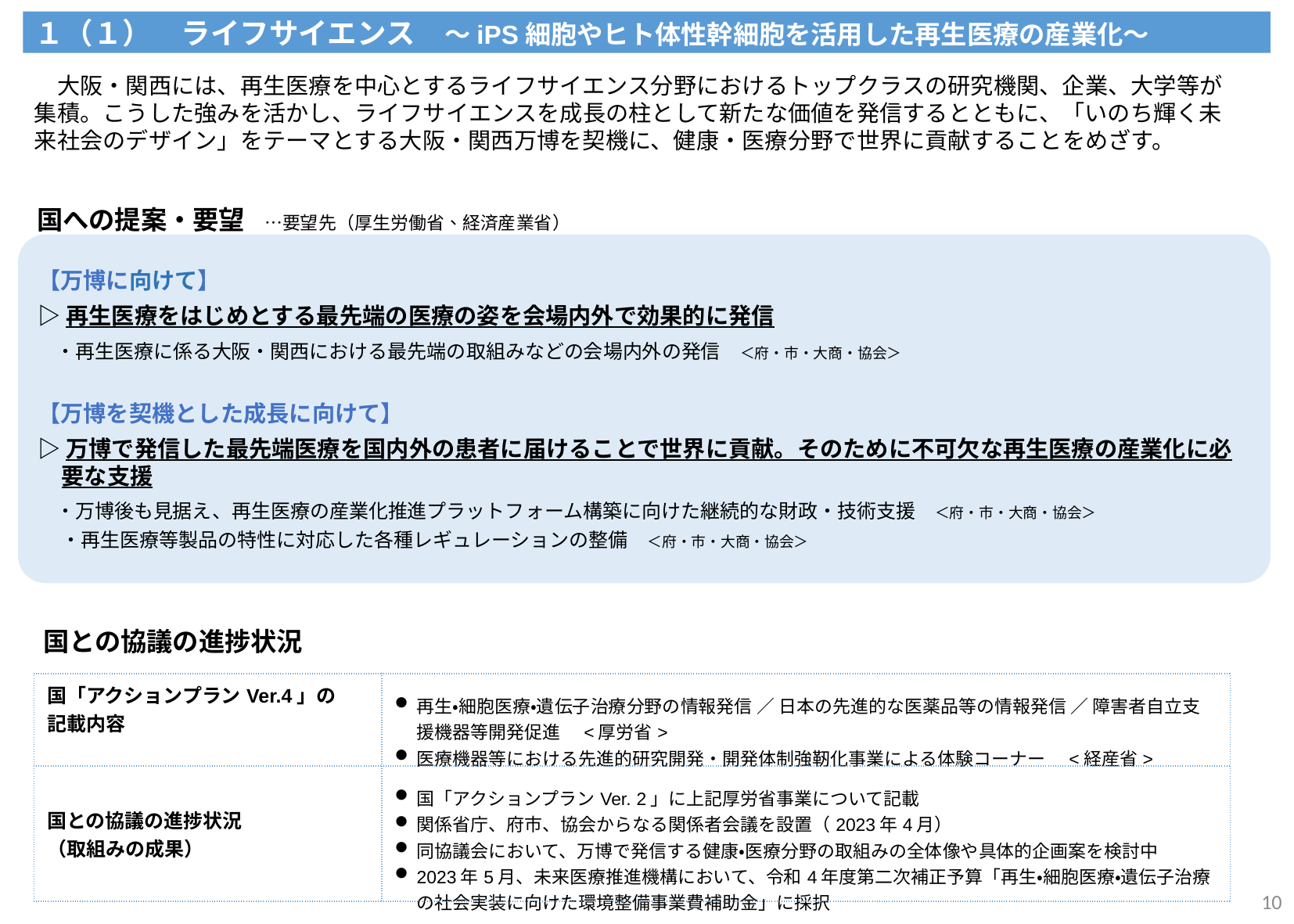

１（１）　ライフサイエンス　～iPS細胞やヒト体性幹細胞を活用した再生医療の産業化～
　大阪・関西には、再生医療を中心とするライフサイエンス分野におけるトップクラスの研究機関、企業、大学等が集積。こうした強みを活かし、ライフサイエンスを成長の柱として新たな価値を発信するとともに、「いのち輝く未来社会のデザイン」をテーマとする大阪・関西万博を契機に、健康・医療分野で世界に貢献することをめざす。
国への提案・要望　…要望先（厚生労働省、経済産業省）
【万博に向けて】

▷再生医療をはじめとする最先端の医療の姿を会場内外で効果的に発信
　・再生医療に係る大阪・関西における最先端の取組みなどの会場内外の発信　＜府・市・大商・協会＞

【万博を契機とした成長に向けて】

▷万博で発信した最先端医療を国内外の患者に届けることで世界に貢献。そのために不可欠な再生医療の産業化に必要な支援
　・万博後も見据え、再生医療の産業化推進プラットフォーム構築に向けた継続的な財政・技術支援　＜府・市・大商・協会＞
　 ・再生医療等製品の特性に対応した各種レギュレーションの整備　＜府・市・大商・協会＞
国との協議の進捗状況
| 国「アクションプランVer.4」の 記載内容 | 再⽣・細胞医療・遺伝⼦治療分野の情報発信 ／ ⽇本の先進的な医薬品等の情報発信 ／ 障害者⾃⽴⽀援機器等開発促進　<厚労省> 医療機器等における先進的研究開発・開発体制強靭化事業による体験コーナー　<経産省> |
| --- | --- |
| 国との協議の進捗状況 （取組みの成果） | 国「アクションプランVer. 2」に上記厚労省事業について記載 関係省庁、府市、協会からなる関係者会議を設置（2023年4月） 同協議会において、万博で発信する健康・医療分野の取組みの全体像や具体的企画案を検討中 2023年5月、未来医療推進機構において、令和4年度第二次補正予算「再生・細胞医療・遺伝子治療の社会実装に向けた環境整備事業費補助金」に採択 |

10